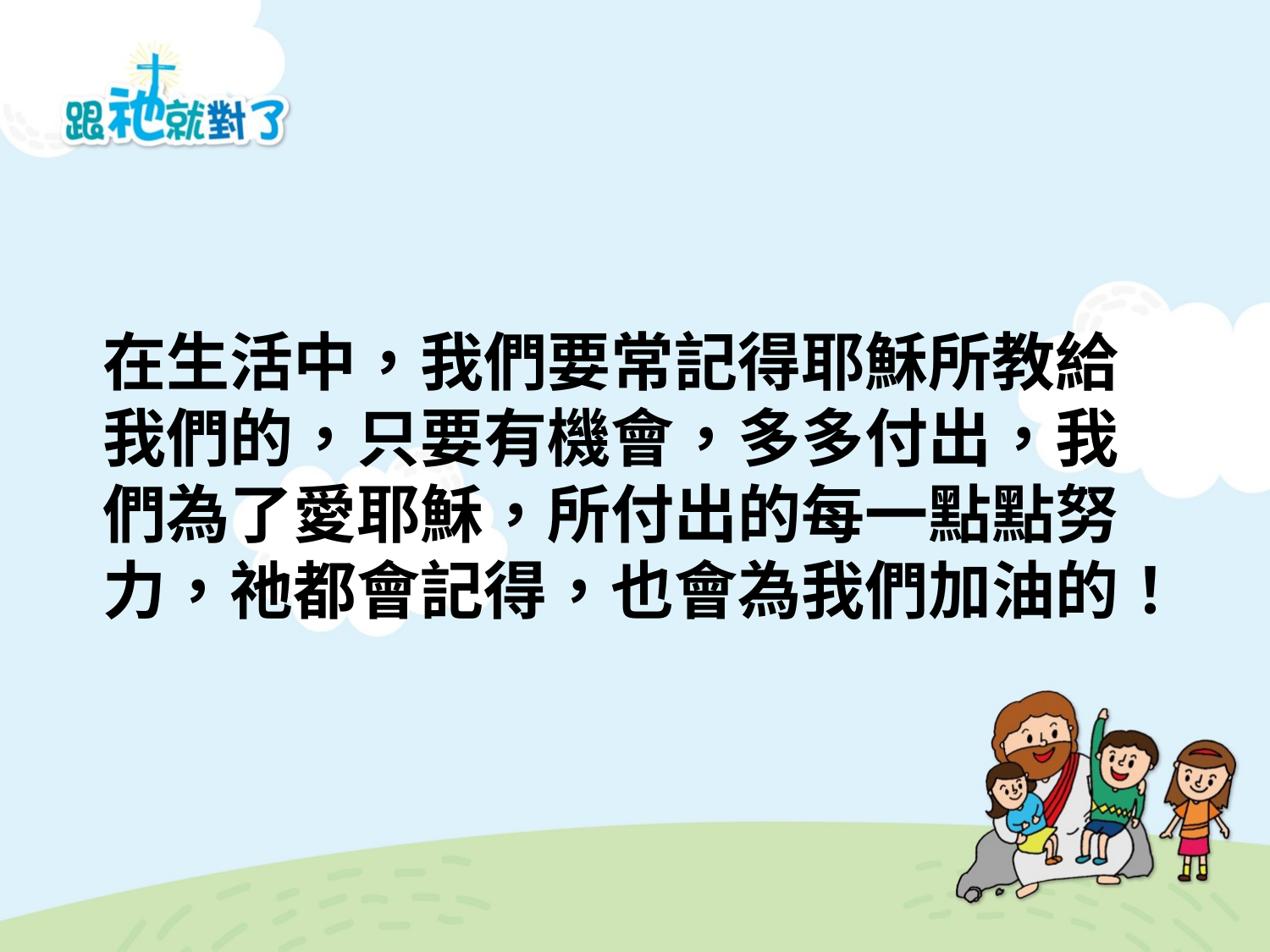

在生活中，我們要常記得耶穌所教給我們的，只要有機會，多多付出，我們為了愛耶穌，所付出的每一點點努力，祂都會記得，也會為我們加油的！